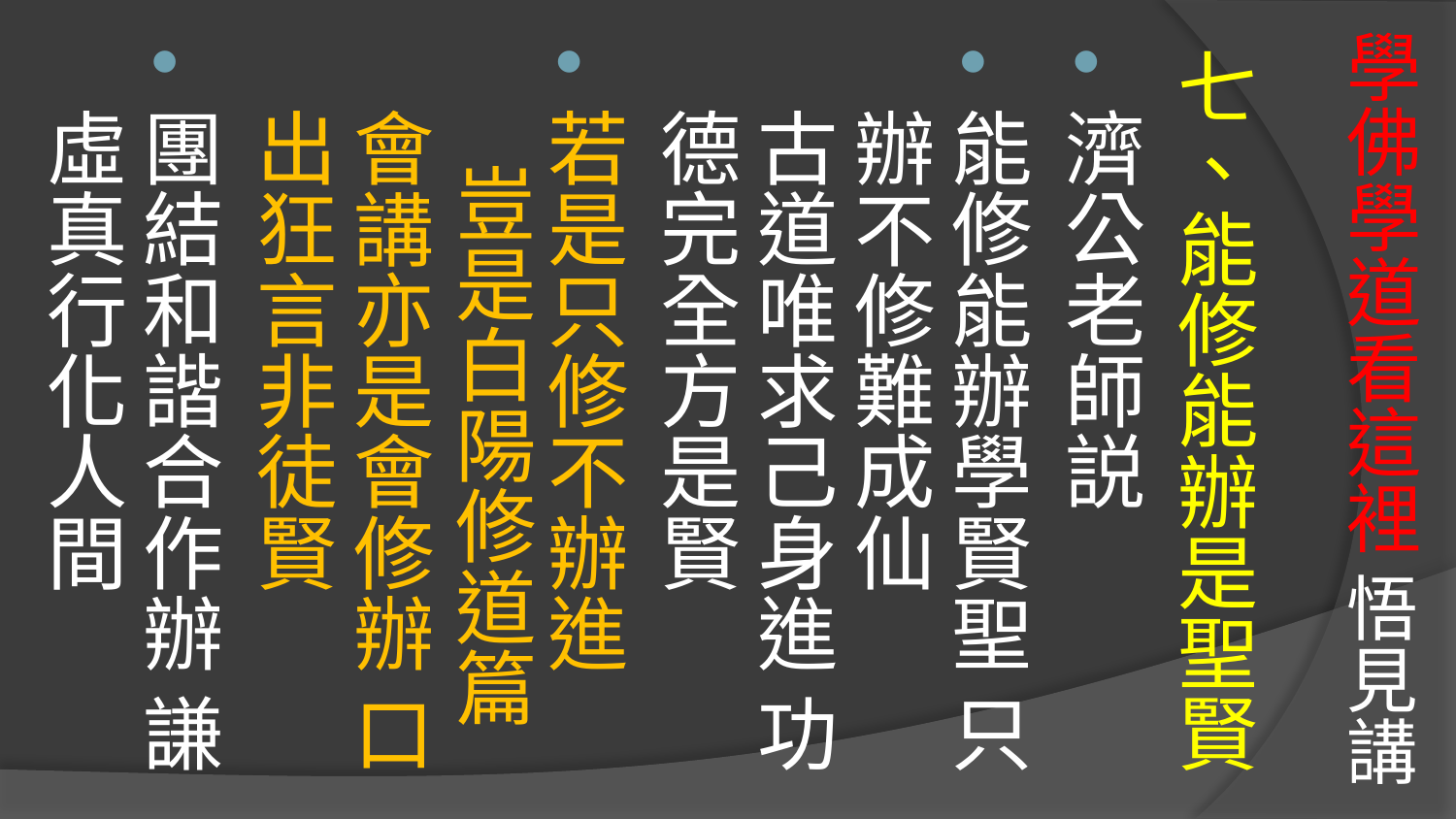

# 學佛學道看這裡 悟見講
七、能修能辦是聖賢
濟公老師説
能修能辦學賢聖 只辦不修難成仙 
古道唯求己身進 功德完全方是賢
若是只修不辦進         豈是白陽修道篇
會講亦是會修辦 口出狂言非徒賢
團結和諧合作辦 謙虛真行化人間